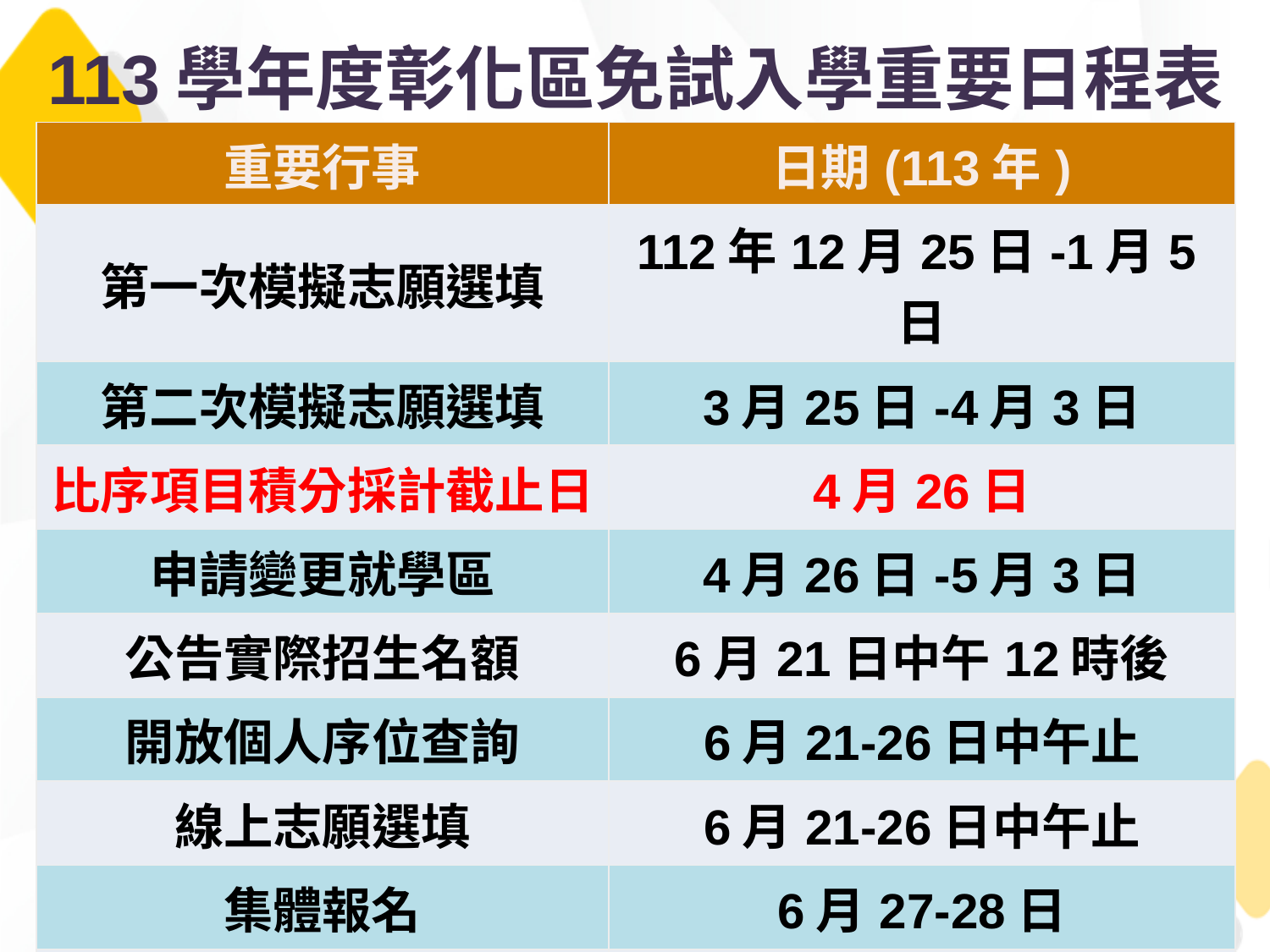

113學年度彰化區免試入學重要日程表
| 重要行事 | 日期(113年) |
| --- | --- |
| 第一次模擬志願選填 | 112年12月25日-1月5日 |
| 第二次模擬志願選填 | 3月25日-4月3日 |
| 比序項目積分採計截止日 | 4月26日 |
| 申請變更就學區 | 4月26日-5月3日 |
| 公告實際招生名額 | 6月21日中午12時後 |
| 開放個人序位查詢 | 6月21-26日中午止 |
| 線上志願選填 | 6月21-26日中午止 |
| 集體報名 | 6月27-28日 |
| 放榜 | 7月9日 |
| 報到 | 7月11日 |
24